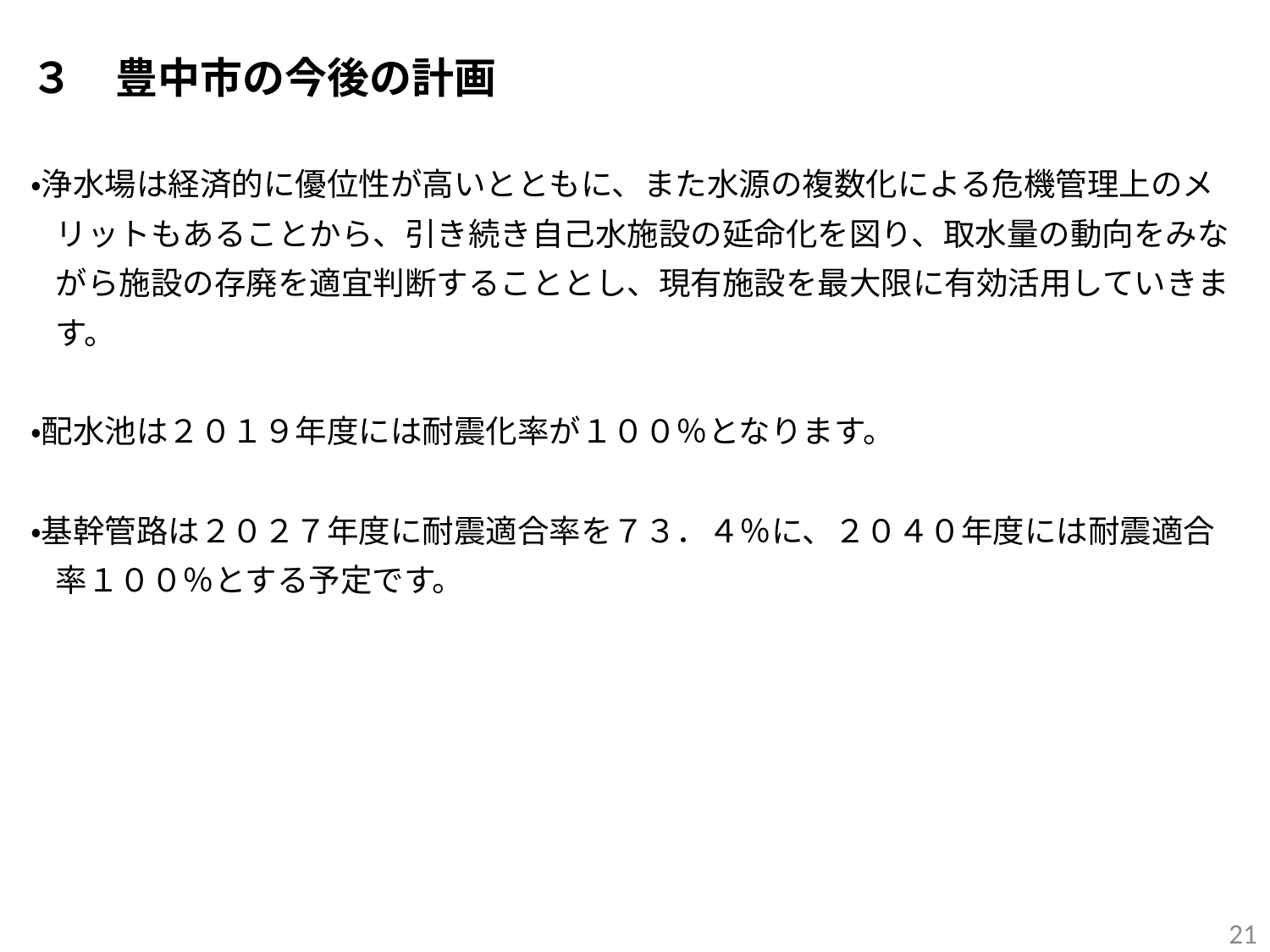

３　豊中市の今後の計画

・浄水場は経済的に優位性が高いとともに、また水源の複数化による危機管理上のメリットもあることから、引き続き自己水施設の延命化を図り、取水量の動向をみながら施設の存廃を適宜判断することとし、現有施設を最大限に有効活用していきます。

・配水池は２０１９年度には耐震化率が１００％となります。

・基幹管路は２０２７年度に耐震適合率を７３．４％に、２０４０年度には耐震適合率１００％とする予定です。

21